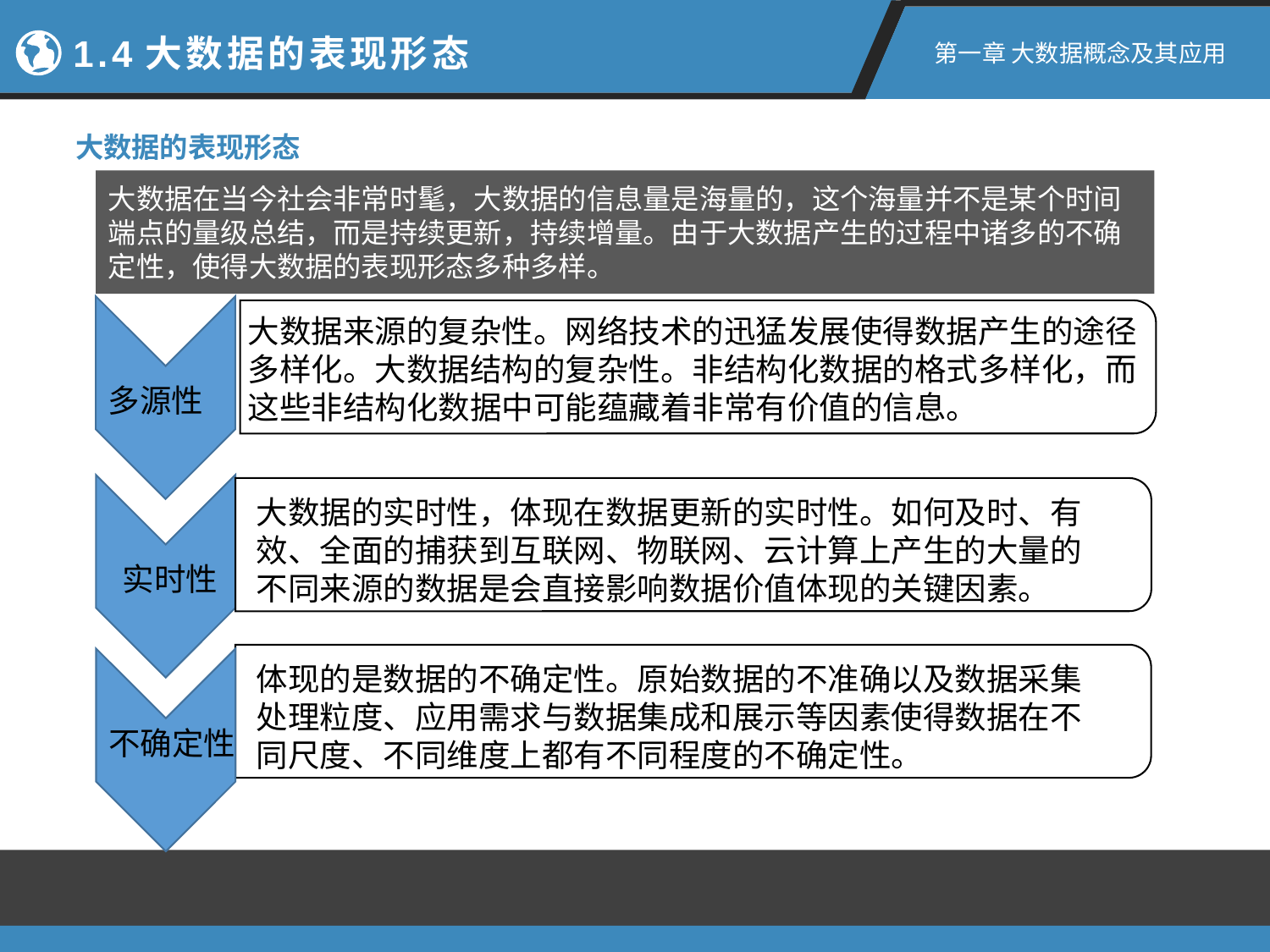

1.4大数据的表现形态

第一章 大数据概念及其应用
大数据的表现形态
大数据在当今社会非常时髦，大数据的信息量是海量的，这个海量并不是某个时间端点的量级总结，而是持续更新，持续增量。由于大数据产生的过程中诸多的不确定性，使得大数据的表现形态多种多样。

大数据来源的复杂性。网络技术的迅猛发展使得数据产生的途径多样化。大数据结构的复杂性。非结构化数据的格式多样化，而这些非结构化数据中可能蕴藏着非常有价值的信息。

多源性
大数据的实时性，体现在数据更新的实时性。如何及时、有效、全面的捕获到互联网、物联网、云计算上产生的大量的不同来源的数据是会直接影响数据价值体现的关键因素。

实时性
体现的是数据的不确定性。原始数据的不准确以及数据采集处理粒度、应用需求与数据集成和展示等因素使得数据在不同尺度、不同维度上都有不同程度的不确定性。

不确定性